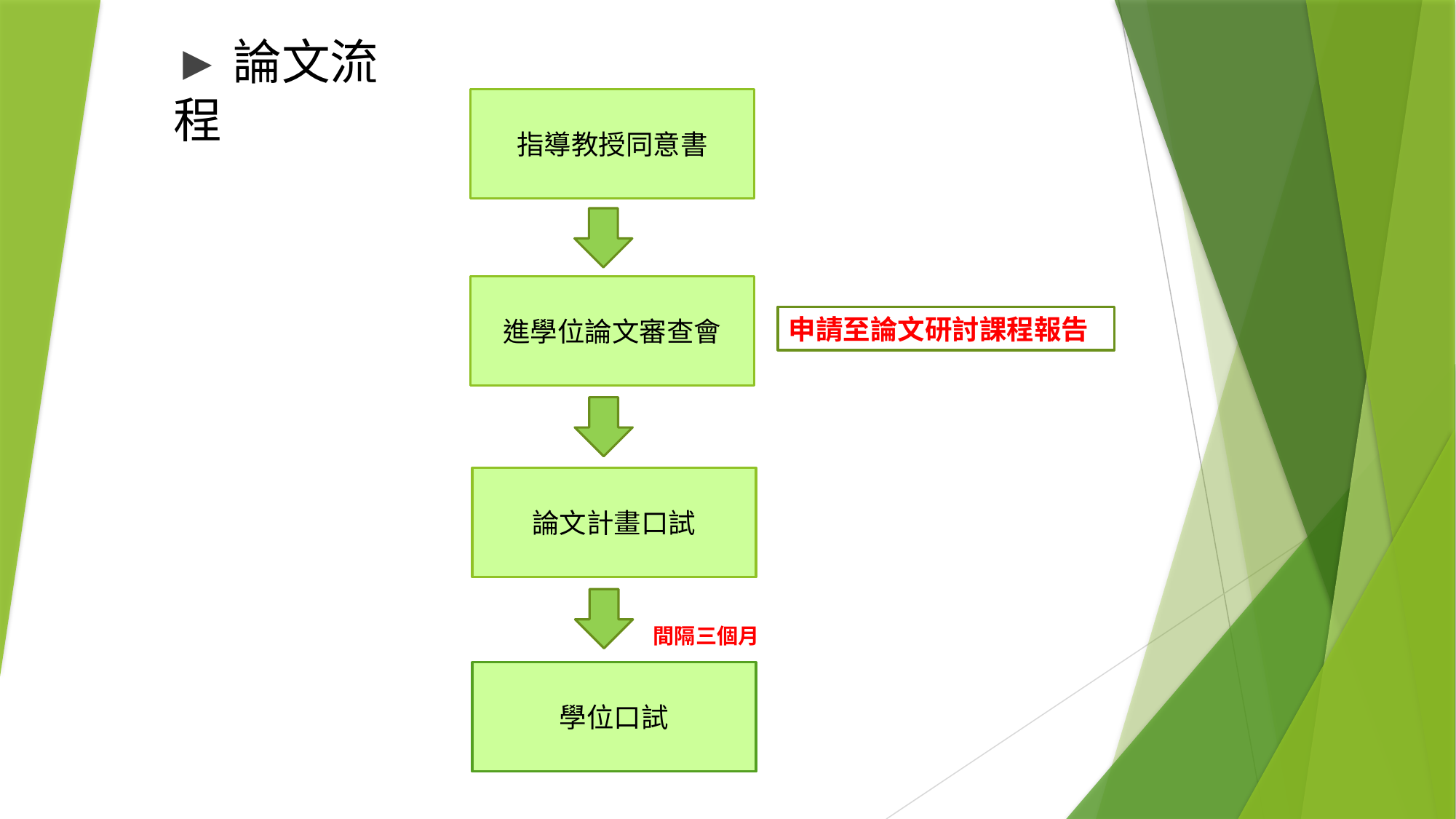

►論文流程
指導教授同意書

進學位論文審查會
申請至論文研討課程報告

論文計畫口試
|  |  |  |
| --- | --- | --- |
|  |  |  |
|  | 間隔三個月 |  |
|  |  |  |

學位口試